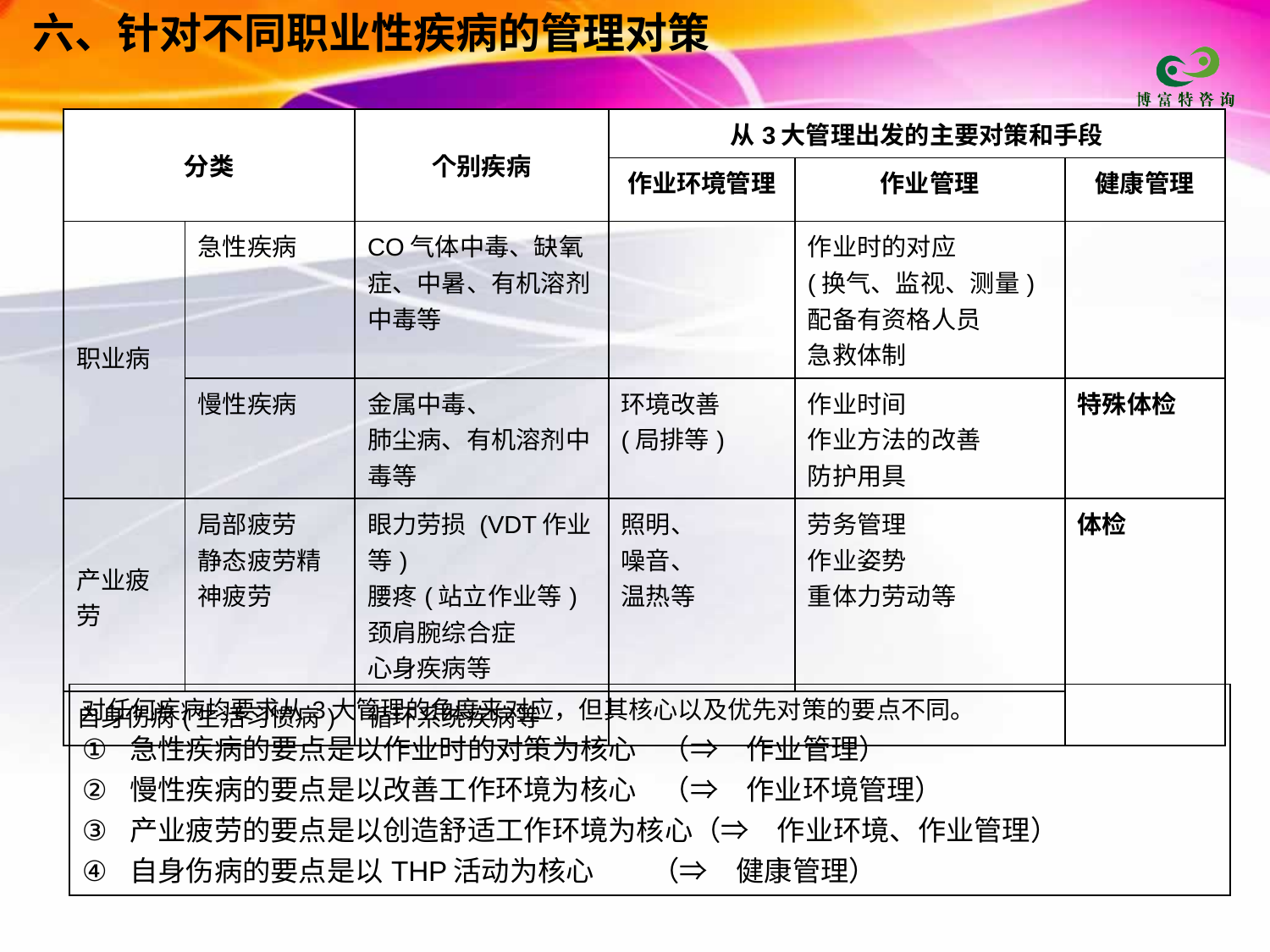

六、针对不同职业性疾病的管理对策
| 分类 |  | 个别疾病 | 从3大管理出发的主要对策和手段 |  |  |
| --- | --- | --- | --- | --- | --- |
|  |  |  | 作业环境管理 | 作业管理 | 健康管理 |
| 职业病 | 急性疾病 | CO气体中毒、缺氧症、中暑、有机溶剂中毒等 |  | 作业时的对应 (换气、监视、测量) 配备有资格人员 急救体制 |  |
|  | 慢性疾病 | 金属中毒、 肺尘病、有机溶剂中毒等 | 环境改善 (局排等) | 作业时间 作业方法的改善 防护用具 | 特殊体检 |
| 产业疲劳 | 局部疲劳 静态疲劳精神疲劳 | 眼力劳损 (VDT作业等) 腰疼(站立作业等) 颈肩腕综合症 心身疾病等 | 照明、 噪音、 温热等 | 劳务管理 作业姿势 重体力劳动等 | 体检 |
| 自身伤病(生活习惯病) |  | 循环系统疾病等 |  |  |  |
| 对任何疾病均要求从3大管理的角度来对应，但其核心以及优先对策的要点不同。 急性疾病的要点是以作业时的对策为核心 （⇒　作业管理） 慢性疾病的要点是以改善工作环境为核心 （⇒　作业环境管理） 产业疲劳的要点是以创造舒适工作环境为核心（⇒　作业环境、作业管理） 自身伤病的要点是以THP活动为核心 （⇒　健康管理） |
| --- |